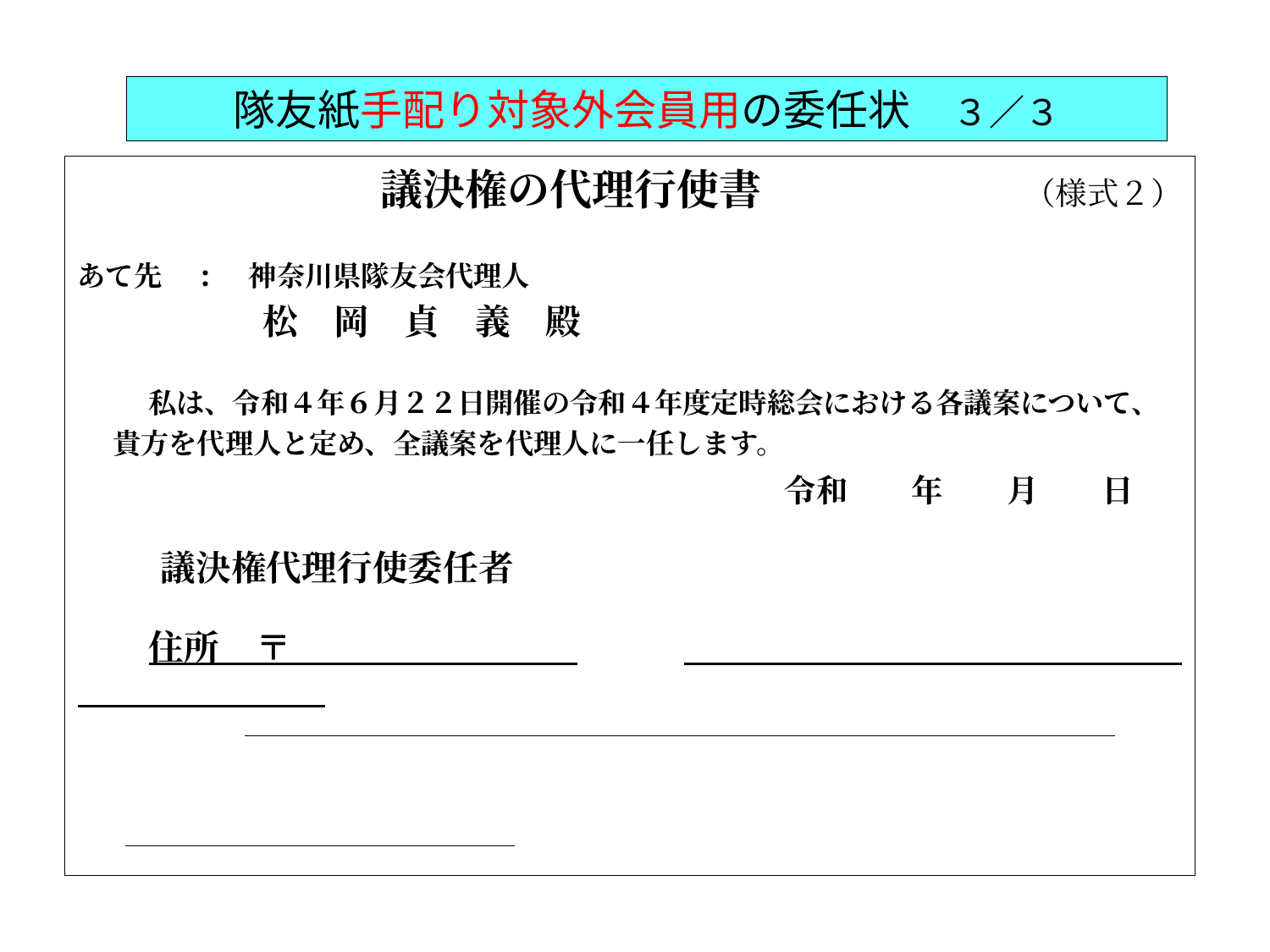

# 隊友紙手配り対象外会員用の委任状　３／３
議決権の代理行使書　　　　　　 （様式２）

あて先　:　神奈川県隊友会代理人
　　　　　 松　岡　貞　義　殿

　　私は、令和４年６月２２日開催の令和４年度定時総会における各議案について、
　 貴方を代理人と定め、全議案を代理人に一任します。
　　　　　　　　　　　　　　　　　　　　令和　　年　　月　　日

　議決権代理行使委任者

　　住所　〒

氏名